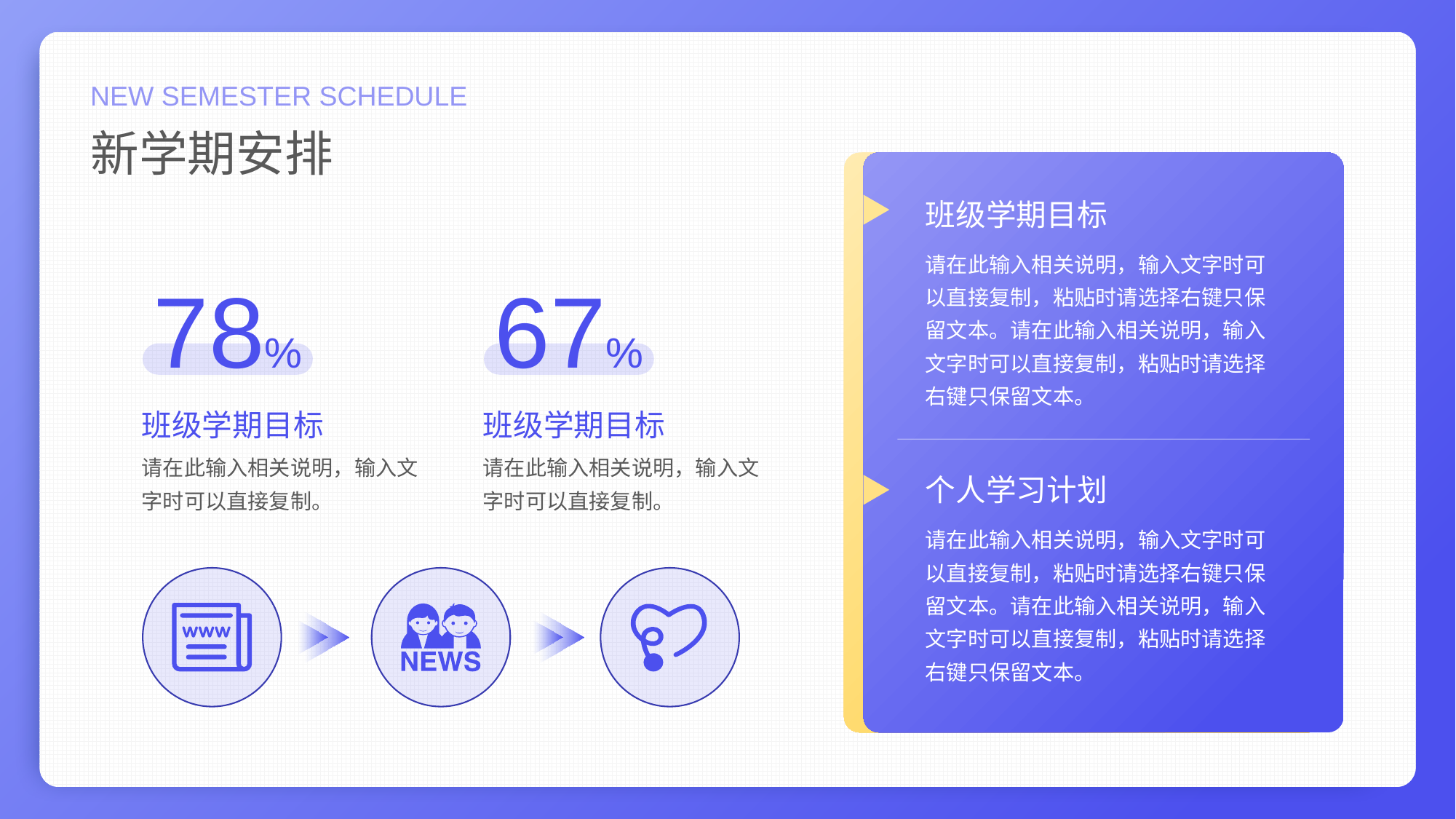

NEW SEMESTER SCHEDULE
新学期安排

班级学期目标

请在此输入相关说明，输入文字时可以直接复制，粘贴时请选择右键只保留文本。请在此输入相关说明，输入文字时可以直接复制，粘贴时请选择右键只保留文本。

78%
67%

班级学期目标
班级学期目标
请在此输入相关说明，输入文字时可以直接复制。

请在此输入相关说明，输入文字时可以直接复制。

个人学习计划

请在此输入相关说明，输入文字时可以直接复制，粘贴时请选择右键只保留文本。请在此输入相关说明，输入文字时可以直接复制，粘贴时请选择右键只保留文本。